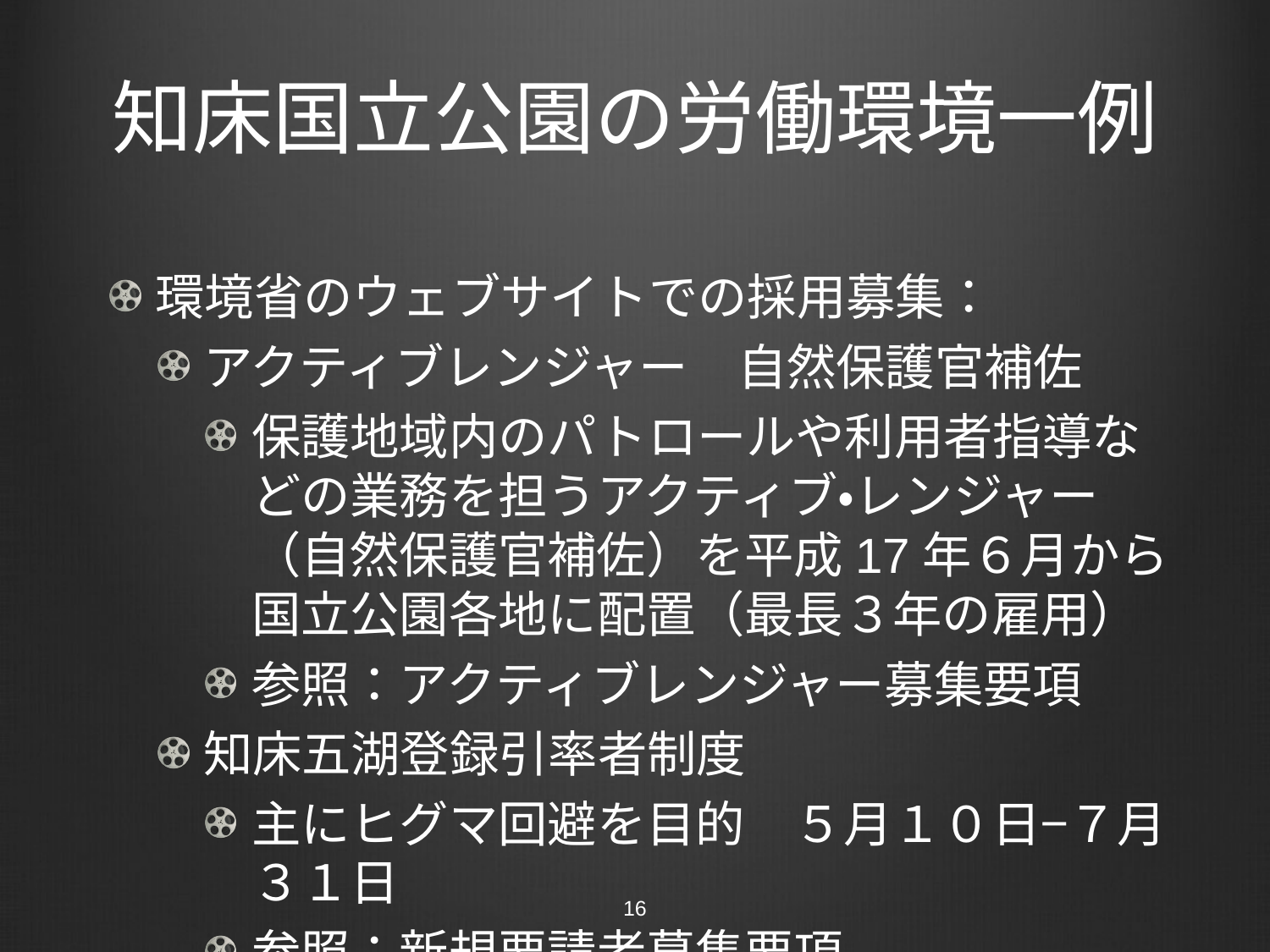

# 知床国立公園の労働環境一例
環境省のウェブサイトでの採用募集：
アクティブレンジャー　自然保護官補佐
保護地域内のパトロールや利用者指導などの業務を担うアクティブ・レンジャー（自然保護官補佐）を平成17年６月から国立公園各地に配置（最長３年の雇用）
参照：アクティブレンジャー募集要項
知床五湖登録引率者制度
主にヒグマ回避を目的　５月１０日−７月３１日
参照：新規要請者募集要項
16